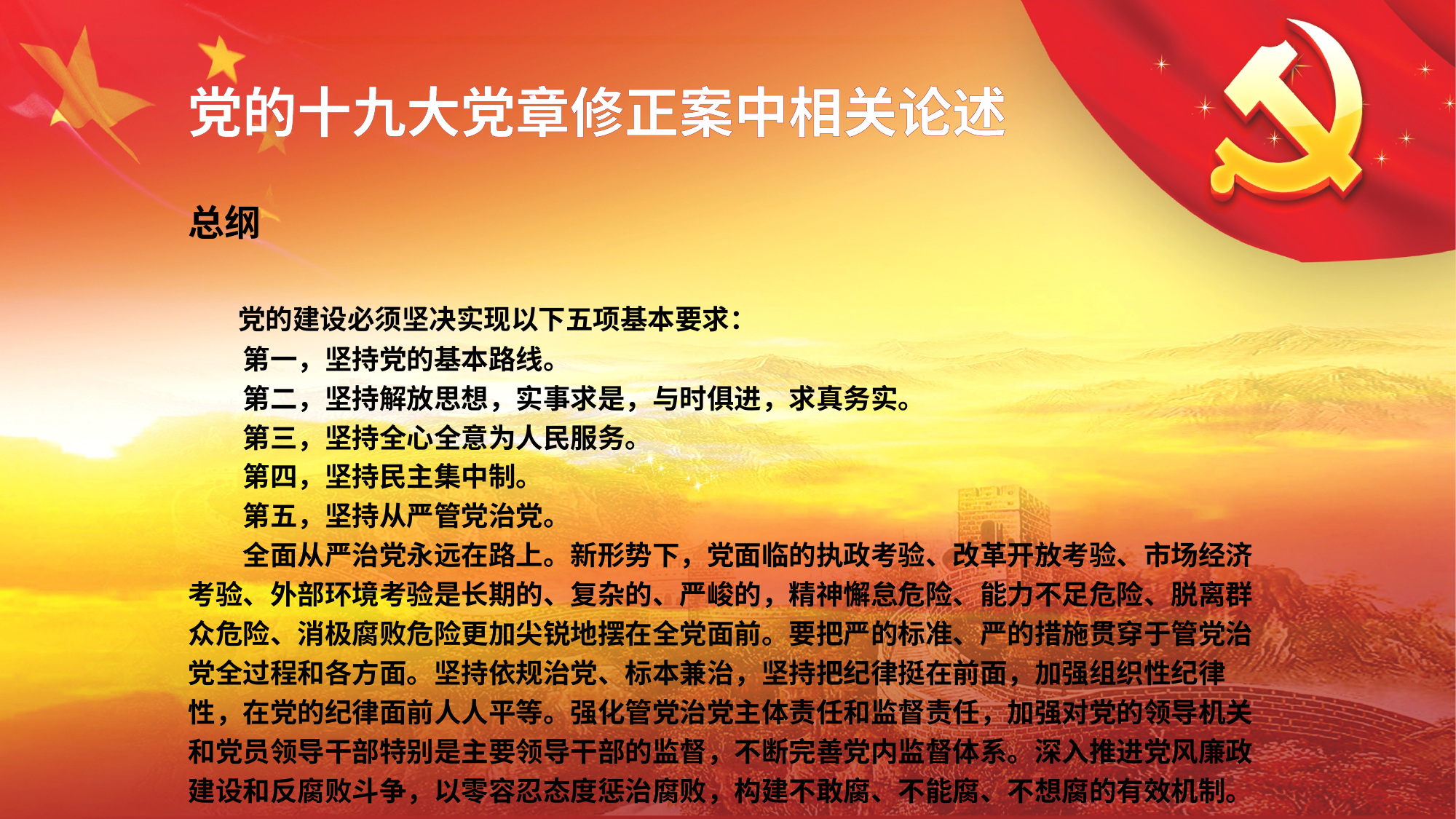

党的十九大党章修正案中相关论述
总纲

       党的建设必须坚决实现以下五项基本要求：
第一，坚持党的基本路线。
第二，坚持解放思想，实事求是，与时俱进，求真务实。
第三，坚持全心全意为人民服务。
第四，坚持民主集中制。
第五，坚持从严管党治党。
全面从严治党永远在路上。新形势下，党面临的执政考验、改革开放考验、市场经济考验、外部环境考验是长期的、复杂的、严峻的，精神懈怠危险、能力不足危险、脱离群众危险、消极腐败危险更加尖锐地摆在全党面前。要把严的标准、严的措施贯穿于管党治党全过程和各方面。坚持依规治党、标本兼治，坚持把纪律挺在前面，加强组织性纪律性，在党的纪律面前人人平等。强化管党治党主体责任和监督责任，加强对党的领导机关和党员领导干部特别是主要领导干部的监督，不断完善党内监督体系。深入推进党风廉政建设和反腐败斗争，以零容忍态度惩治腐败，构建不敢腐、不能腐、不想腐的有效机制。